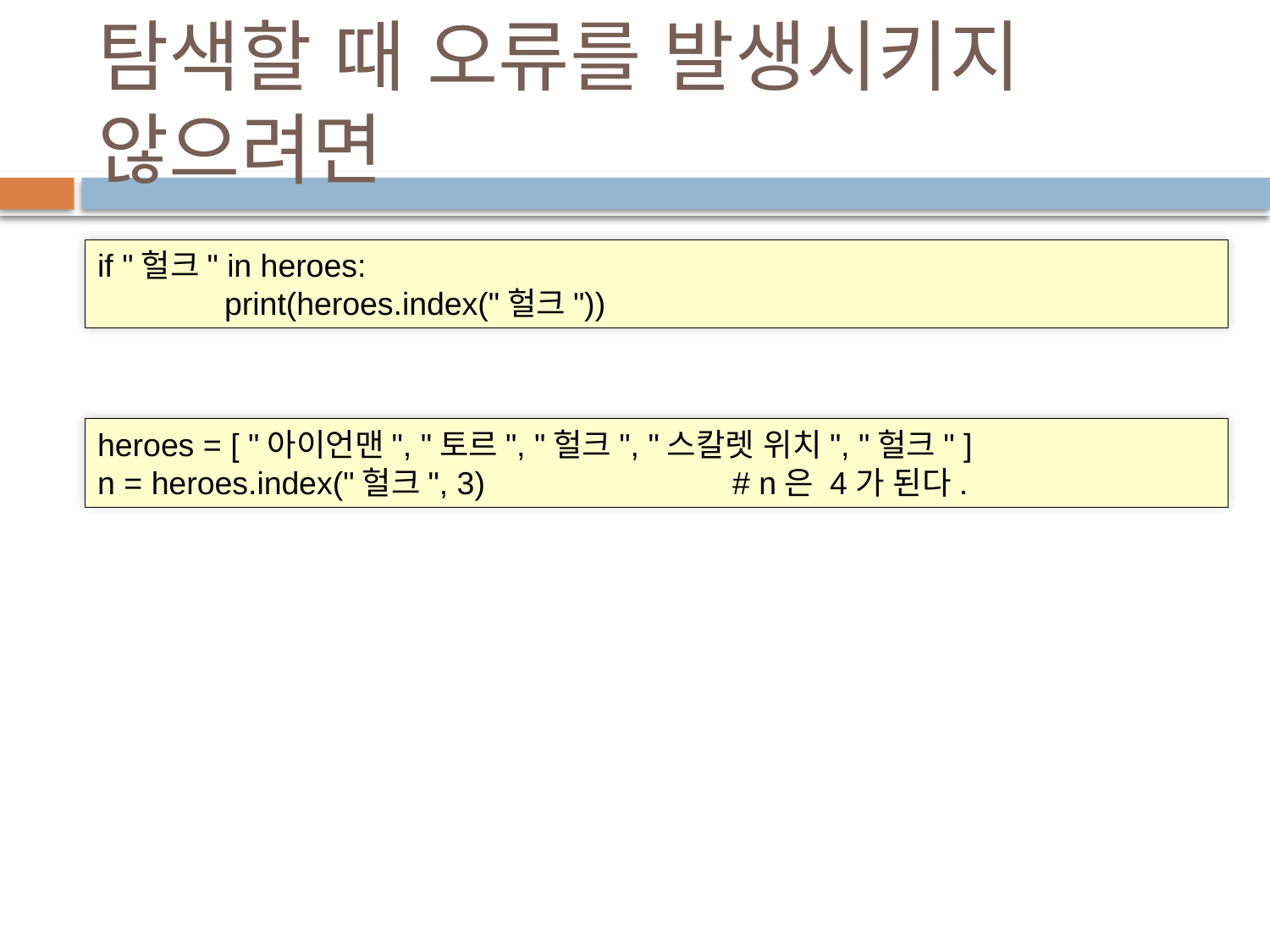

# 탐색할 때 오류를 발생시키지 않으려면
if "헐크" in heroes:
	print(heroes.index("헐크"))
heroes = [ "아이언맨", "토르", "헐크", "스칼렛 위치", "헐크" ]
n = heroes.index("헐크", 3)		# n은 4가 된다.